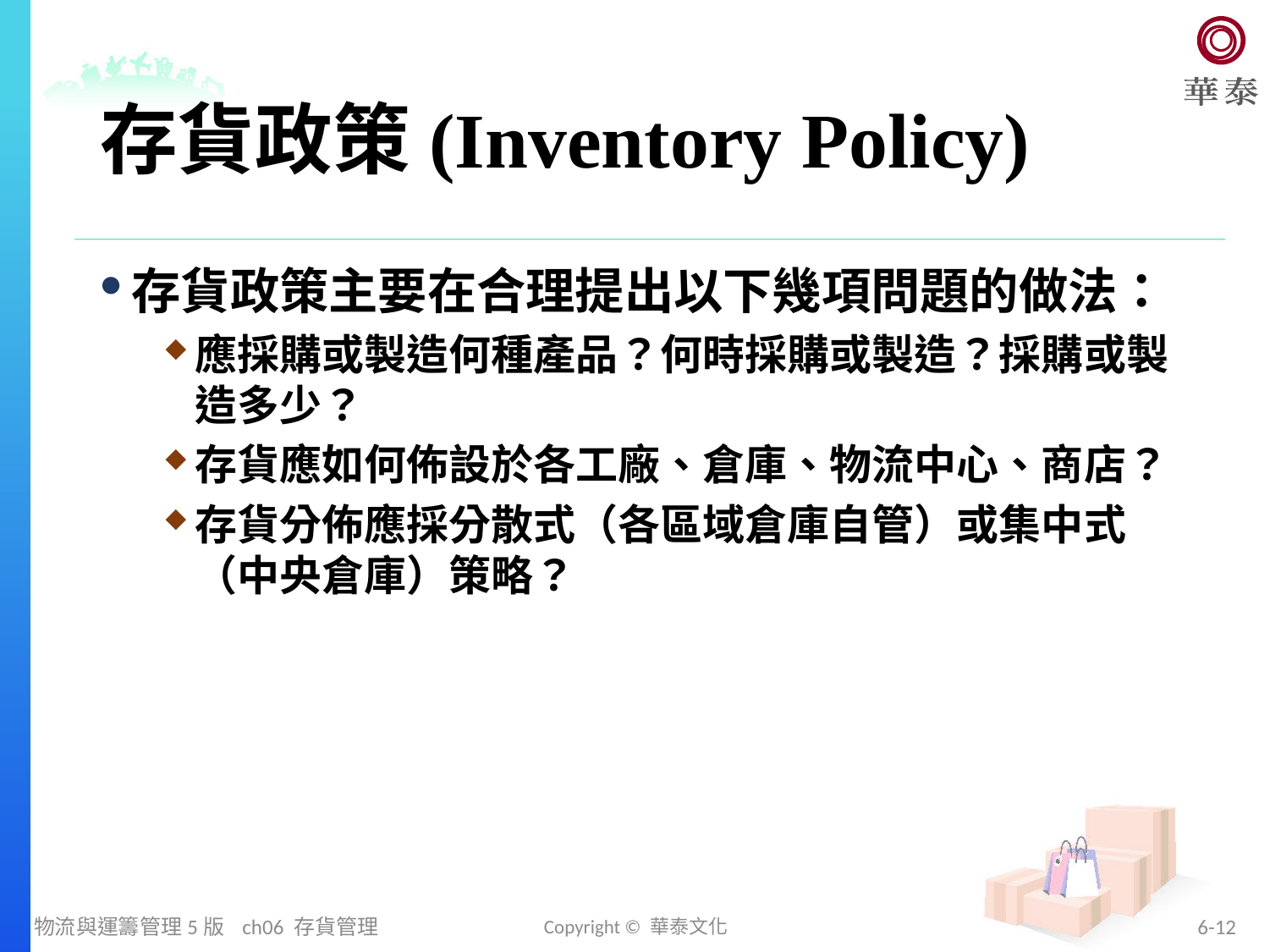

# 存貨政策(Inventory Policy)
存貨政策主要在合理提出以下幾項問題的做法：
應採購或製造何種產品？何時採購或製造？採購或製造多少？
存貨應如何佈設於各工廠、倉庫、物流中心、商店？
存貨分佈應採分散式（各區域倉庫自管）或集中式（中央倉庫）策略？
物流與運籌管理5版  ch06 存貨管理
Copyright © 華泰文化
6-12